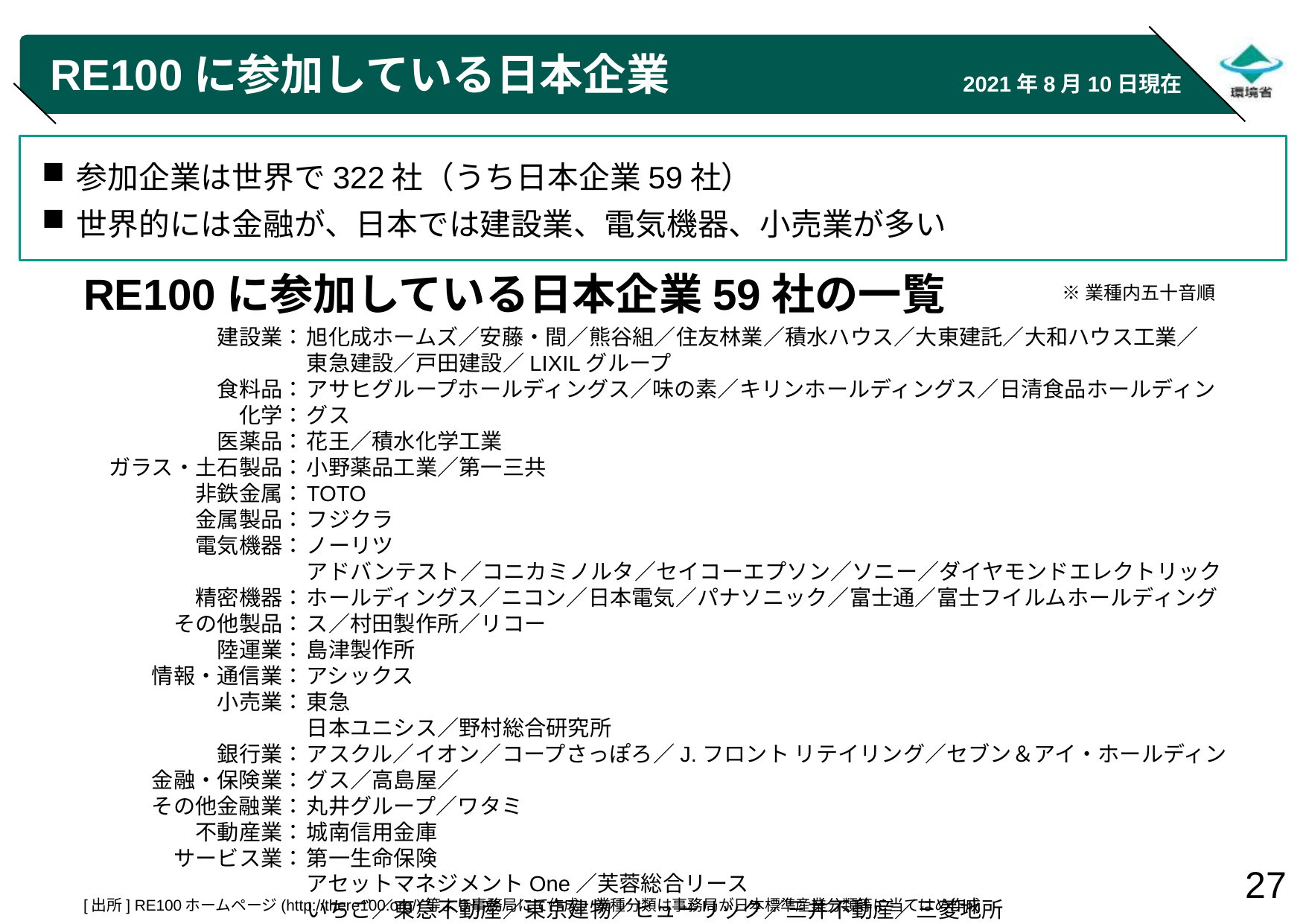

# RE100に参加している日本企業
2021年8月10日現在
参加企業は世界で322社（うち日本企業59社）
世界的には金融が、日本では建設業、電気機器、小売業が多い
RE100に参加している日本企業59社の一覧
※業種内五十音順
建設業：

食料品：
化学：
医薬品：
ガラス・土石製品：
非鉄金属：
金属製品：
電気機器：

精密機器：
その他製品：
陸運業：
情報・通信業：
小売業：

銀行業：
金融・保険業：
その他金融業：
不動産業：
サービス業：
旭化成ホームズ／安藤・間／熊谷組／住友林業／積水ハウス／大東建託／大和ハウス工業／
東急建設／戸田建設／LIXILグループ
アサヒグループホールディングス／味の素／キリンホールディングス／日清食品ホールディングス
花王／積水化学工業
小野薬品工業／第一三共
TOTO
フジクラ
ノーリツ
アドバンテスト／コニカミノルタ／セイコーエプソン／ソニー／ダイヤモンドエレクトリックホールディングス／ニコン／日本電気／パナソニック／富士通／富士フイルムホールディングス／村田製作所／リコー
島津製作所
アシックス
東急
日本ユニシス／野村総合研究所
アスクル／イオン／コープさっぽろ／J.フロント リテイリング／セブン＆アイ・ホールディングス／高島屋／
丸井グループ／ワタミ
城南信用金庫
第一生命保険
アセットマネジメントOne／芙蓉総合リース
いちご／東急不動産／東京建物／ヒューリック／三井不動産／三菱地所
エンビプロ・ホールディングス／セコム／楽天
[出所] RE100ホームページ(http://there100.org/)等より事務局にて作成。業種分類は事務局が日本標準産業分類等に当てはめ作成